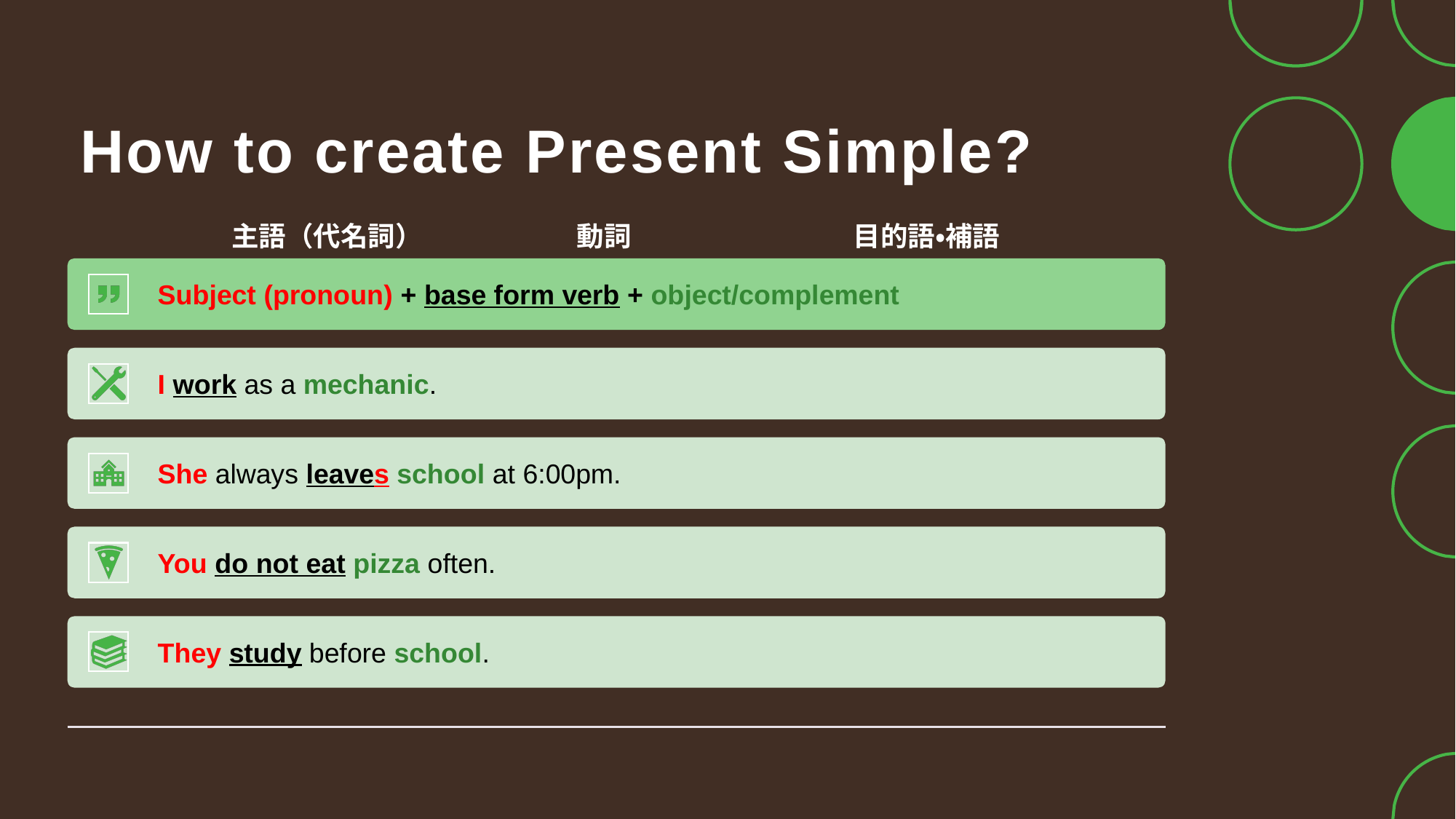

# How to create Present Simple?
主語（代名詞）                         動詞                                    目的語・補語

Subject (pronoun) + base form verb + object/complement

I work as a mechanic.

She always leaves school at 6:00pm.

You do not eat pizza often.

They study before school.